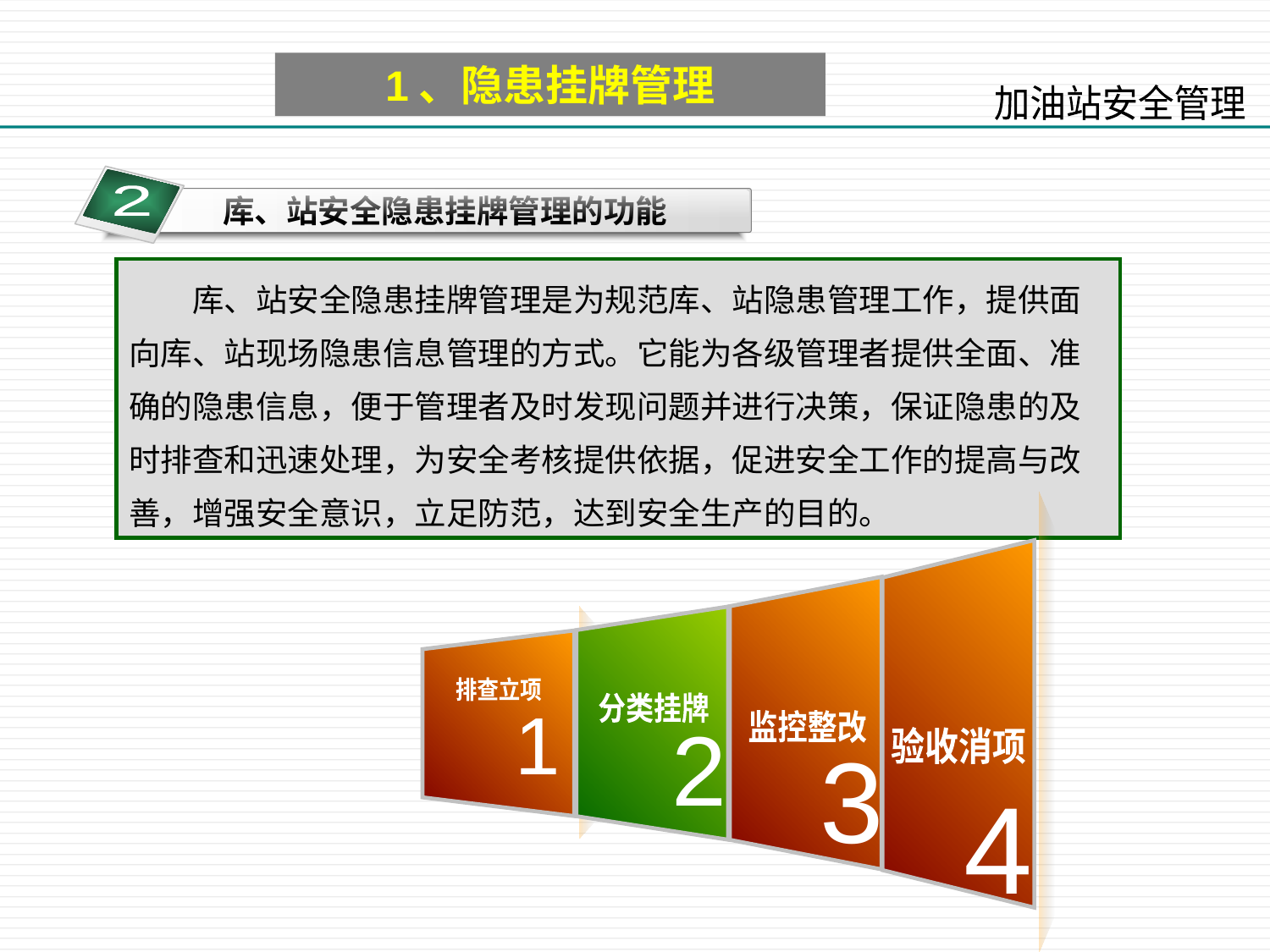

1、隐患挂牌管理

2
    库、站安全隐患挂牌管理的功能

　　库、站安全隐患挂牌管理是为规范库、站隐患管理工作，提供面向库、站现场隐患信息管理的方式。它能为各级管理者提供全面、准确的隐患信息，便于管理者及时发现问题并进行决策，保证隐患的及时排查和迅速处理，为安全考核提供依据，促进安全工作的提高与改善，增强安全意识，立足防范，达到安全生产的目的。

1
2
3
4
排查立项
分类挂牌
监控整改
验收消项